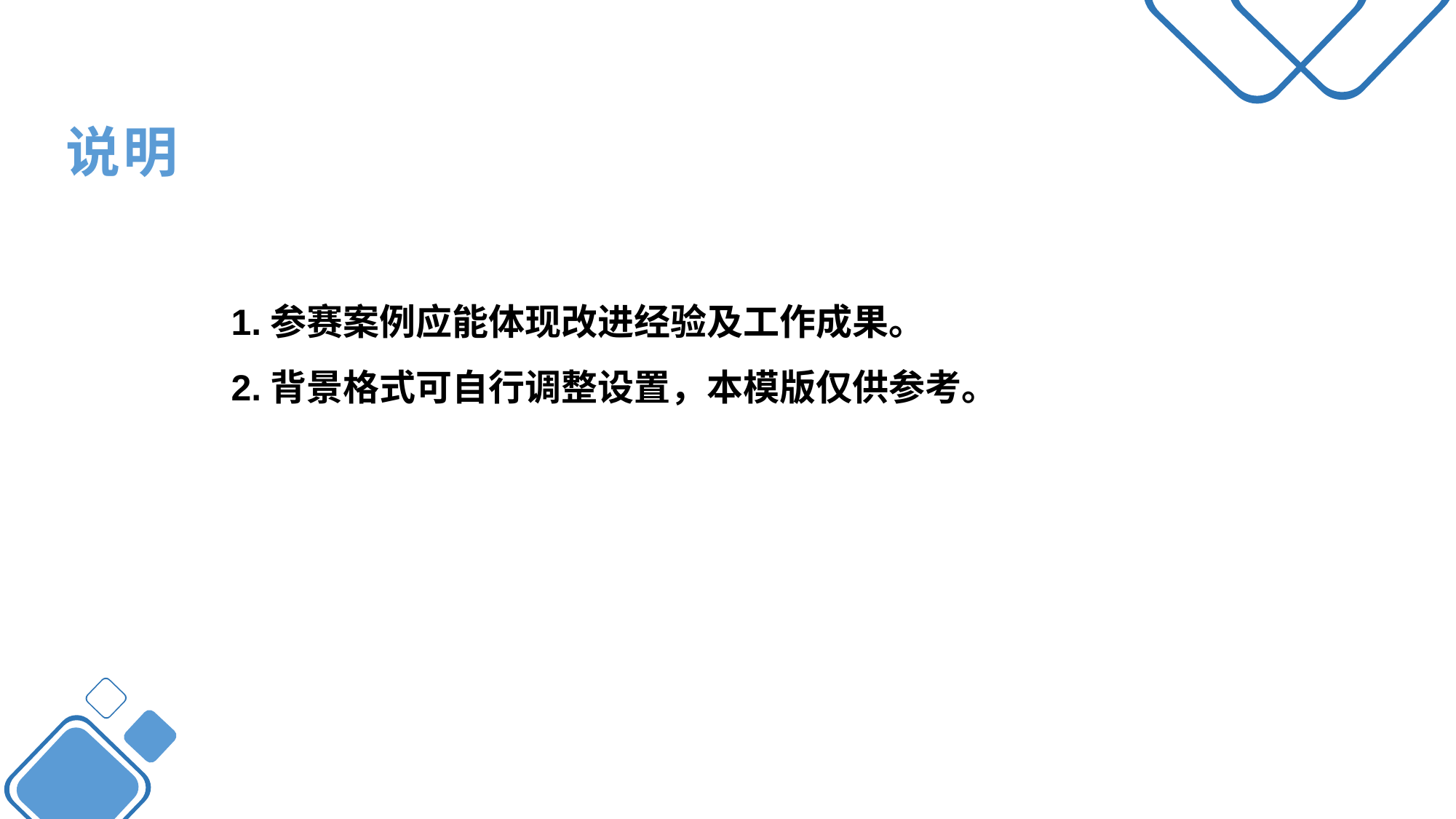

说明
1.参赛案例应能体现改进经验及工作成果。
2.背景格式可自行调整设置，本模版仅供参考。